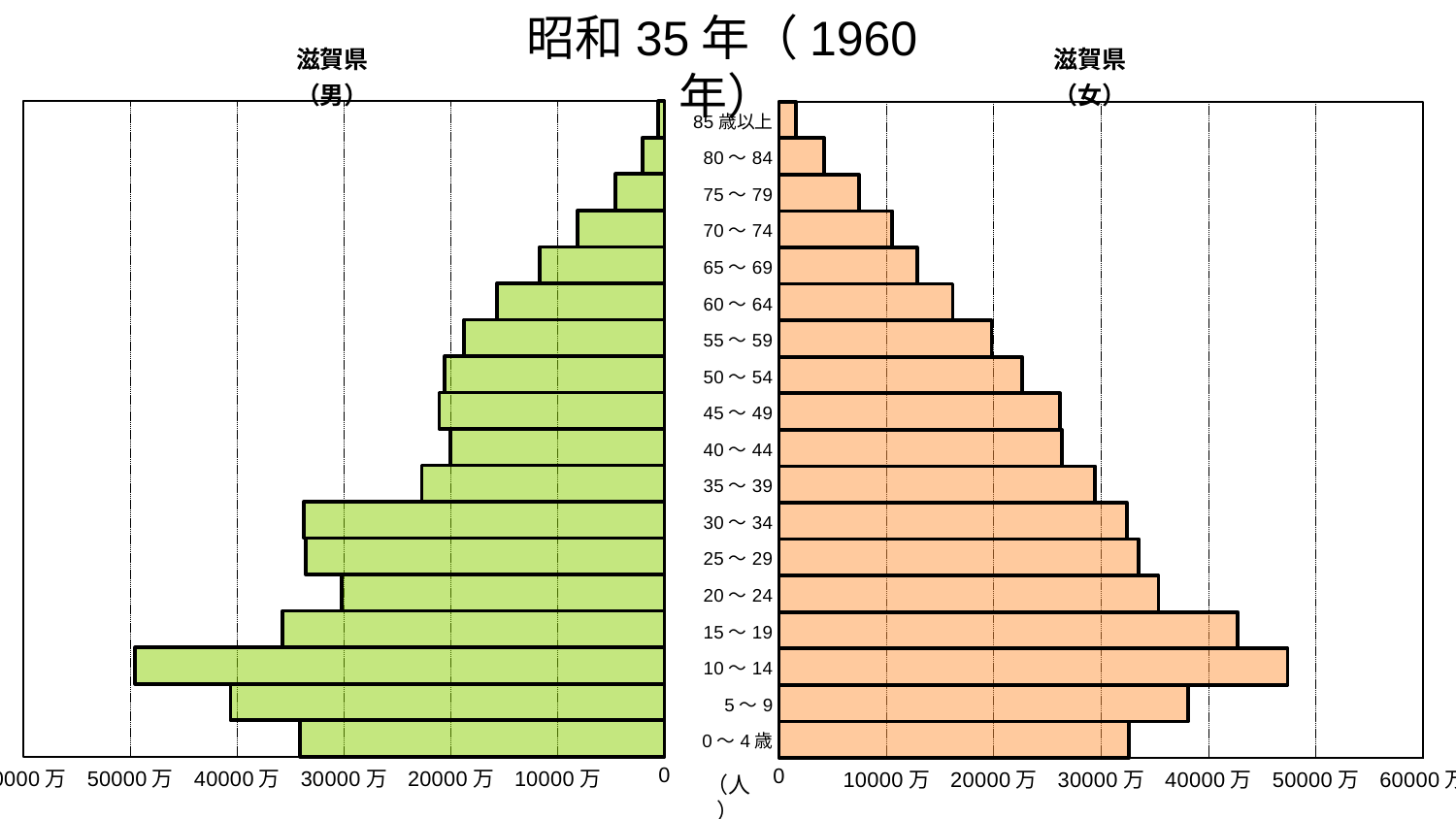

昭和35年（1960年）

### Chart: 滋賀県
（女）

| Category | 滋賀県 |
|---|---|
| 0～4歳 | 32578.0 |
| 5～9 | 38131.0 |
| 10～14 | 47395.0 |
| 15～19 | 42751.0 |
| 20～24 | 35356.0 |
| 25～29 | 33530.0 |
| 30～34 | 32405.0 |
| 35～39 | 29457.0 |
| 40～44 | 26361.0 |
| 45～49 | 26186.0 |
| 50～54 | 22650.0 |
| 55～59 | 19794.0 |
| 60～64 | 16175.0 |
| 65～69 | 12855.0 |
| 70～74 | 10549.0 |
| 75～79 | 7449.0 |
| 80～84 | 4222.0 |
| 85歳以上 | 1570.0 |

### Chart: 滋賀県
（男）

| Category | 滋賀県 |
|---|---|
| 0～4歳 | 34096.0 |
| 5～9 | 40597.0 |
| 10～14 | 49530.0 |
| 15～19 | 35736.0 |
| 20～24 | 30195.0 |
| 25～29 | 33576.0 |
| 30～34 | 33745.0 |
| 35～39 | 22707.0 |
| 40～44 | 20030.0 |
| 45～49 | 21083.0 |
| 50～54 | 20556.0 |
| 55～59 | 18747.0 |
| 60～64 | 15673.0 |
| 65～69 | 11672.0 |
| 70～74 | 8126.0 |
| 75～79 | 4575.0 |
| 80～84 | 2059.0 |
| 85歳以上 | 578.0 |
（人）